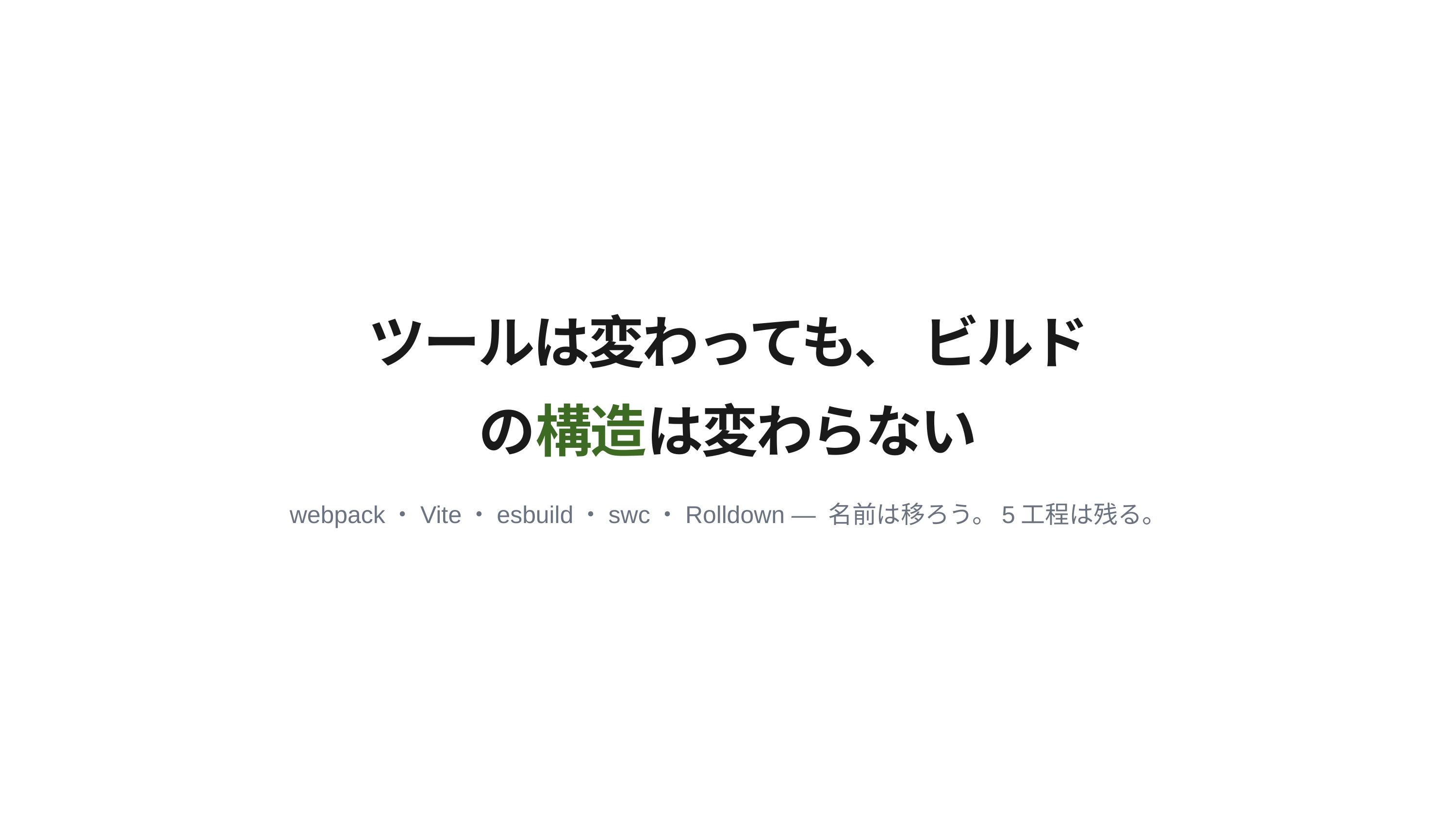

ツールは変わっても、 ビルドの構造は変わらない
webpack・Vite・esbuild・swc・Rolldown ― 名前は移ろう。5工程は残る。